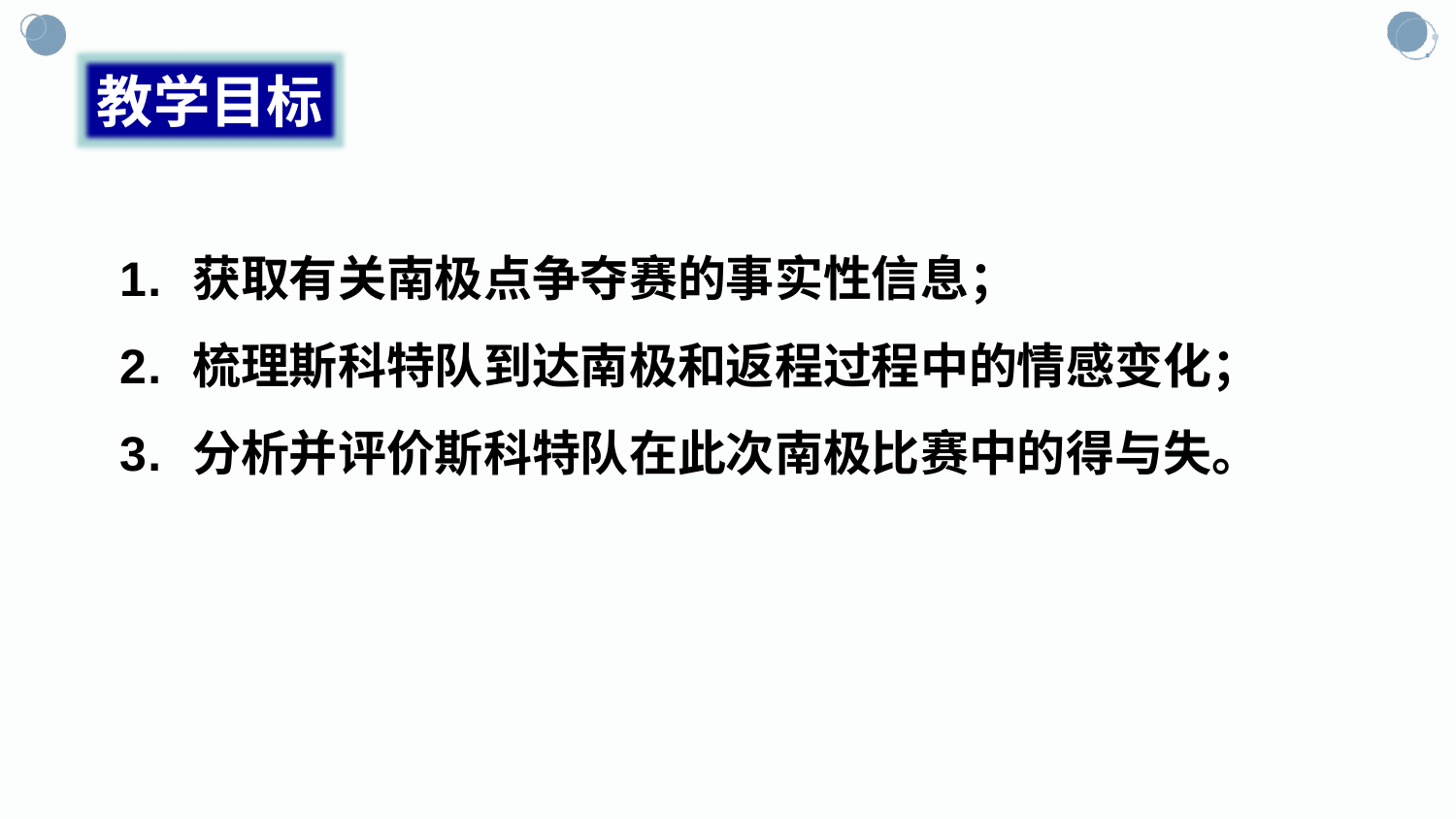

教学目标
获取有关南极点争夺赛的事实性信息；
梳理斯科特队到达南极和返程过程中的情感变化；
分析并评价斯科特队在此次南极比赛中的得与失。